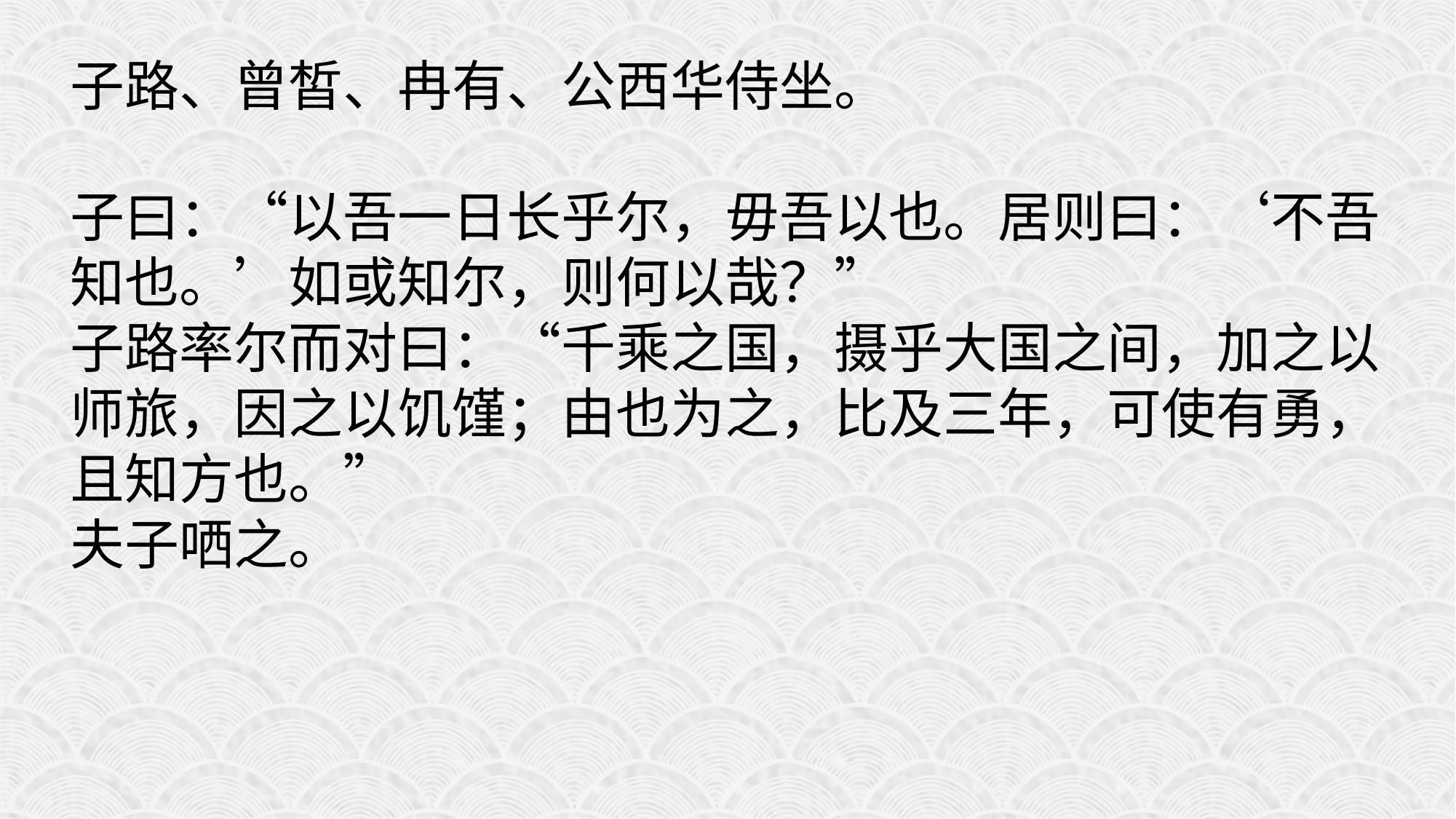

子路、曾皙、冉有、公西华侍坐。

子曰：“以吾一日长乎尔，毋吾以也。居则曰：‘不吾知也。’如或知尔，则何以哉？”
子路率尔而对曰：“千乘之国，摄乎大国之间，加之以师旅，因之以饥馑；由也为之，比及三年，可使有勇，且知方也。”
夫子哂之。